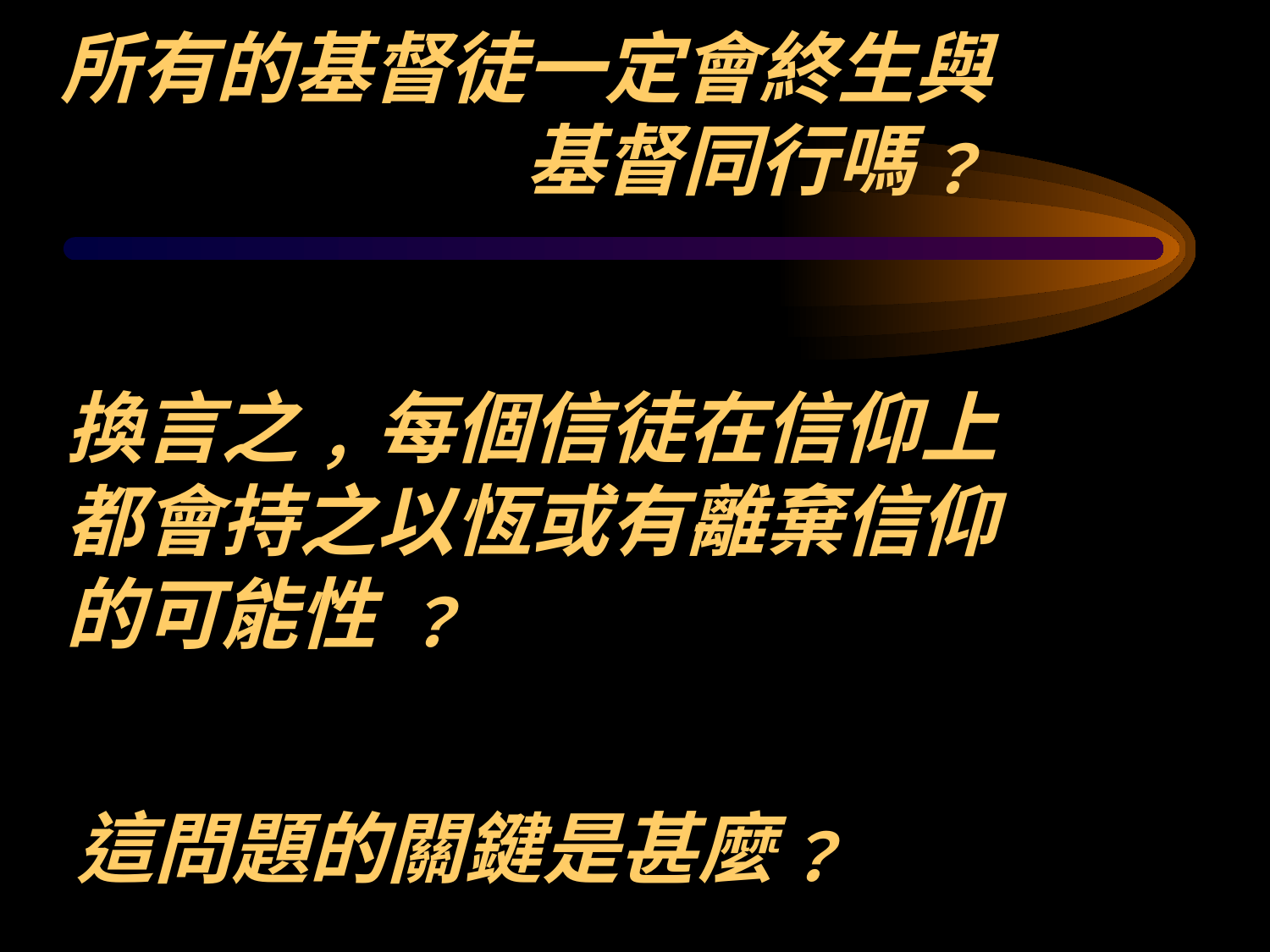

# 所有的基督徒一定會終生與基督同行嗎﹖
換言之﹐每個信徒在信仰上都會持之以恆或有離棄信仰的可能性 ﹖
這問題的關鍵是甚麼﹖